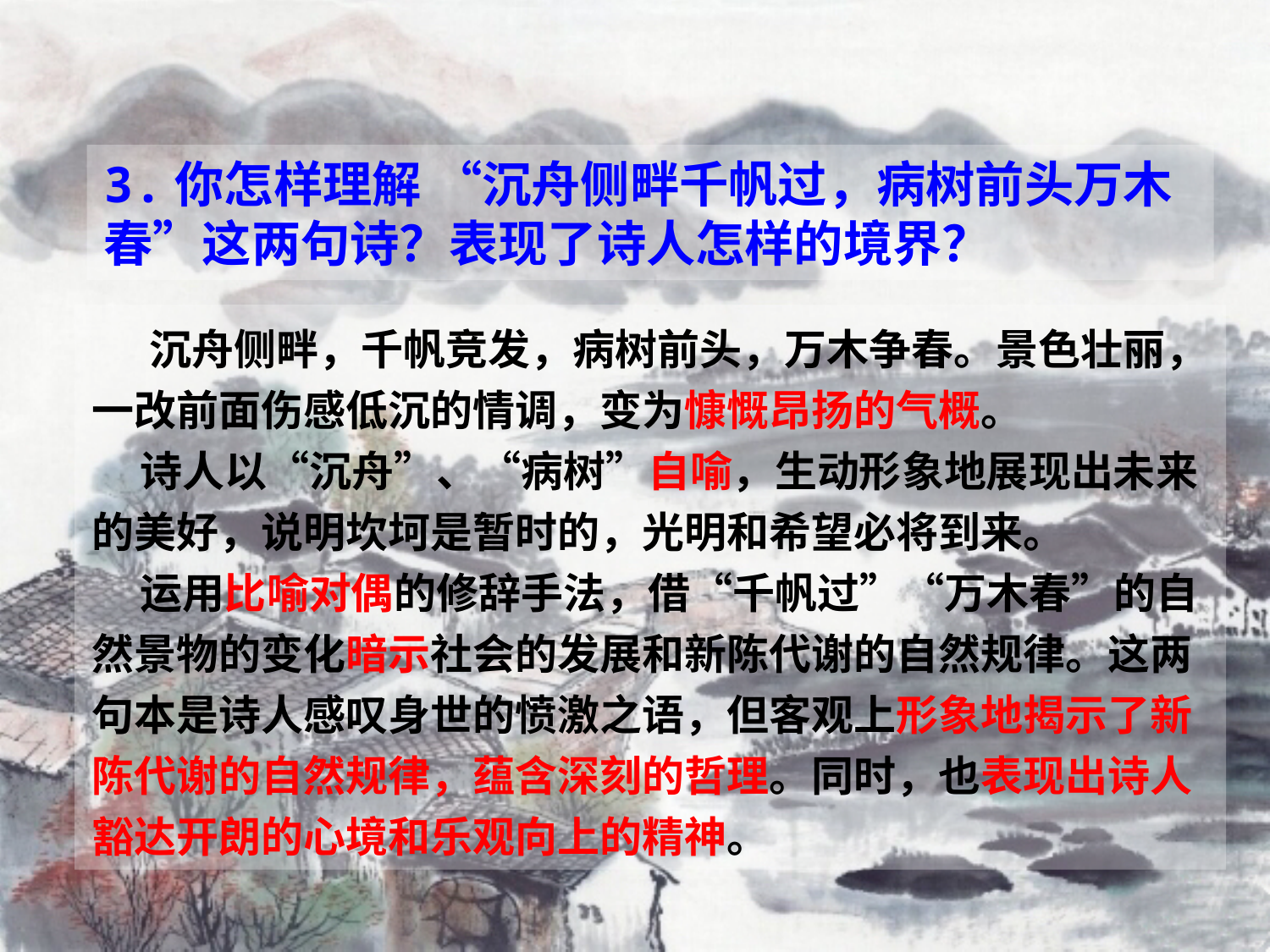

3.你怎样理解 “沉舟侧畔千帆过，病树前头万木春”这两句诗？表现了诗人怎样的境界？
     沉舟侧畔，千帆竞发，病树前头，万木争春。景色壮丽，一改前面伤感低沉的情调，变为慷慨昂扬的气概。
    诗人以“沉舟”、“病树”自喻，生动形象地展现出未来的美好，说明坎坷是暂时的，光明和希望必将到来。
    运用比喻对偶的修辞手法，借“千帆过”“万木春”的自然景物的变化暗示社会的发展和新陈代谢的自然规律。这两句本是诗人感叹身世的愤激之语，但客观上形象地揭示了新陈代谢的自然规律，蕴含深刻的哲理。同时，也表现出诗人豁达开朗的心境和乐观向上的精神。